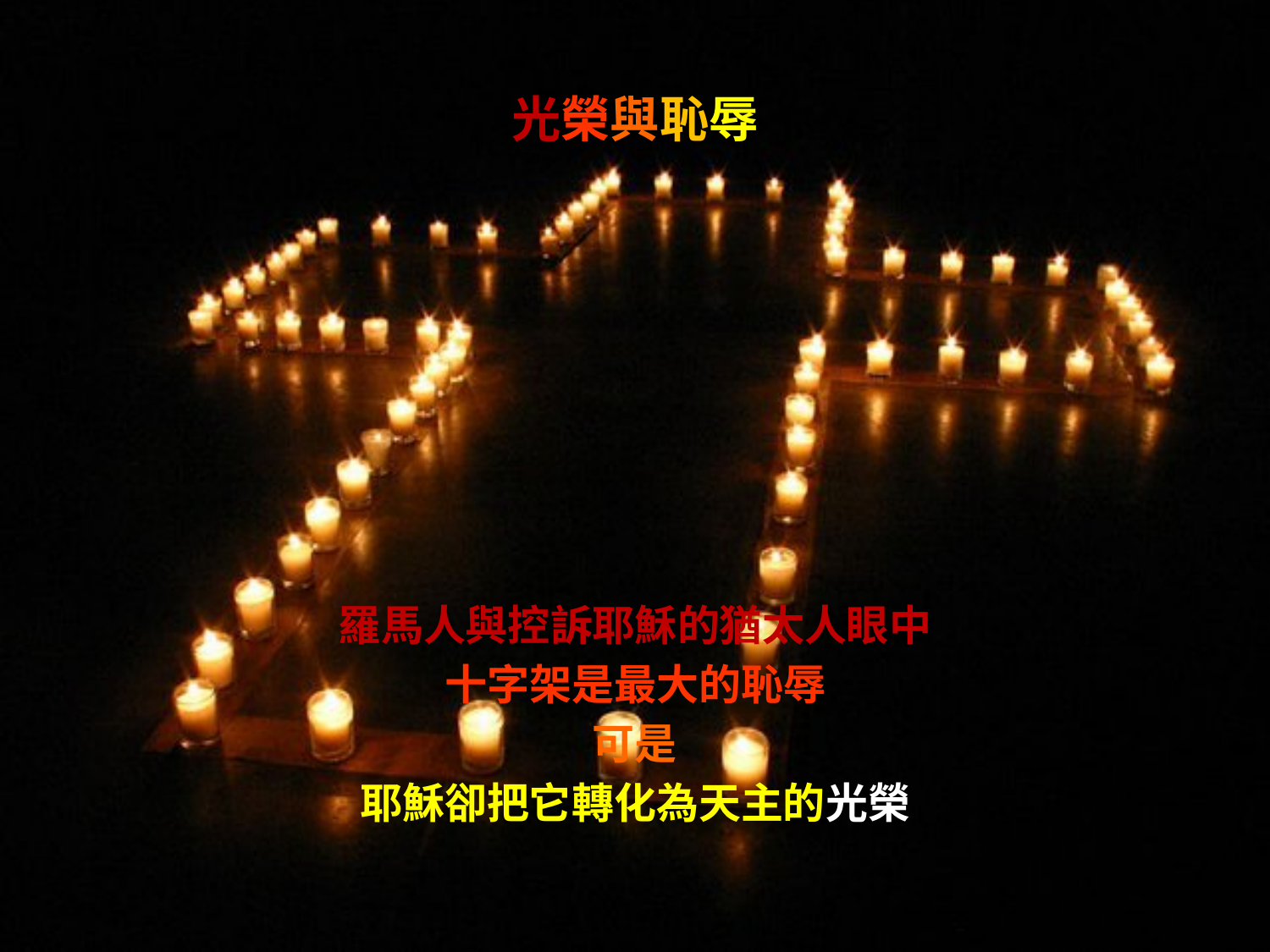

# 光榮與恥辱
羅馬人與控訴耶穌的猶太人眼中
十字架是最大的恥辱
可是
耶穌卻把它轉化為天主的光榮